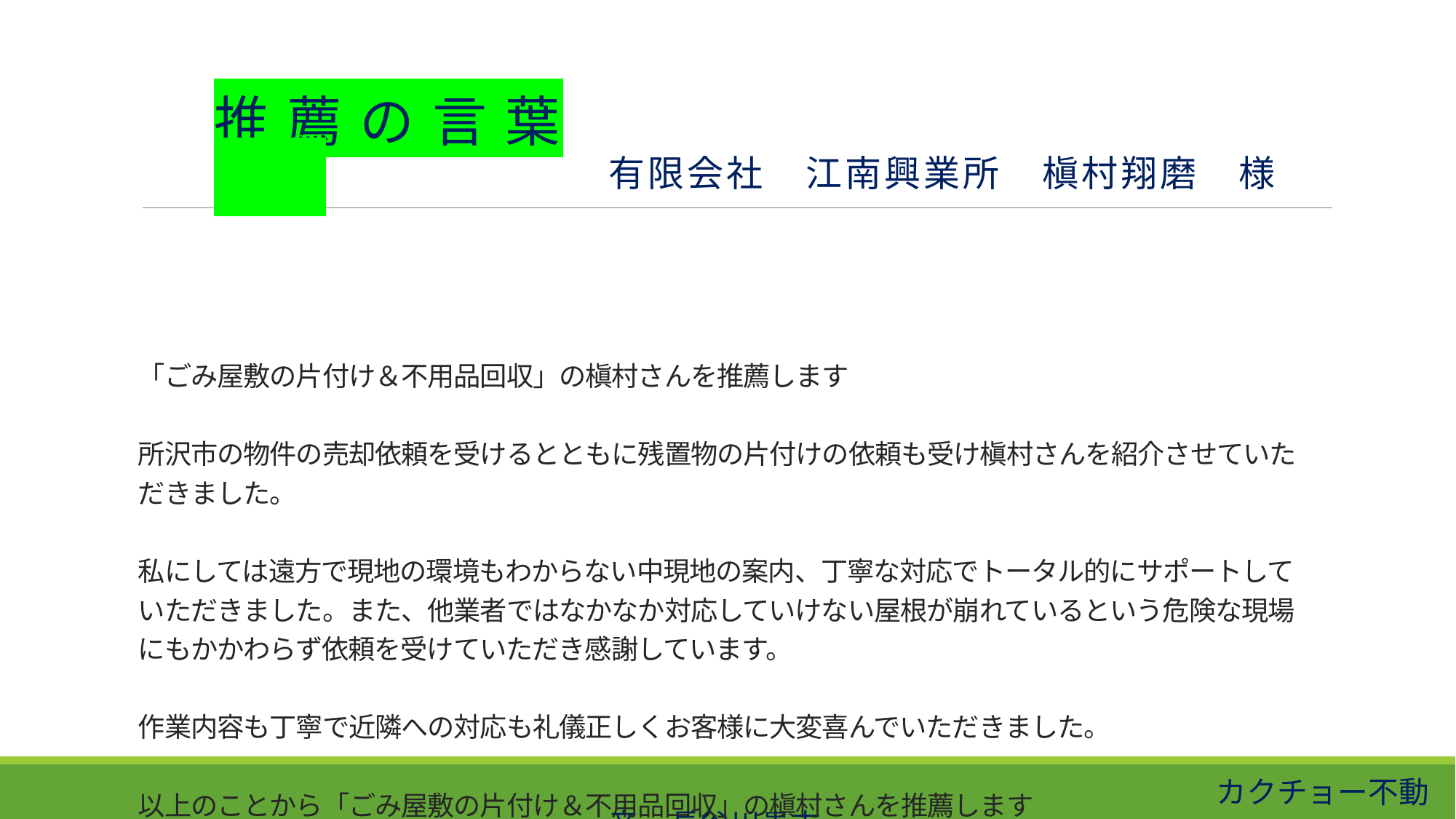

推 薦 の 言 葉
有限会社　江南興業所　槇村翔磨　様
「ごみ屋敷の片付け＆不用品回収」の槇村さんを推薦します

所沢市の物件の売却依頼を受けるとともに残置物の片付けの依頼も受け槇村さんを紹介させていただきました。

私にしては遠方で現地の環境もわからない中現地の案内、丁寧な対応でトータル的にサポートしていただきました。また、他業者ではなかなか対応していけない屋根が崩れているという危険な現場にもかかわらず依頼を受けていただき感謝しています。

作業内容も丁寧で近隣への対応も礼儀正しくお客様に大変喜んでいただきました。

以上のことから「ごみ屋敷の片付け＆不用品回収」の槇村さんを推薦します

　　　　　　　　　　　　　　　　　　　　カクチョー不動産　長谷川貴志